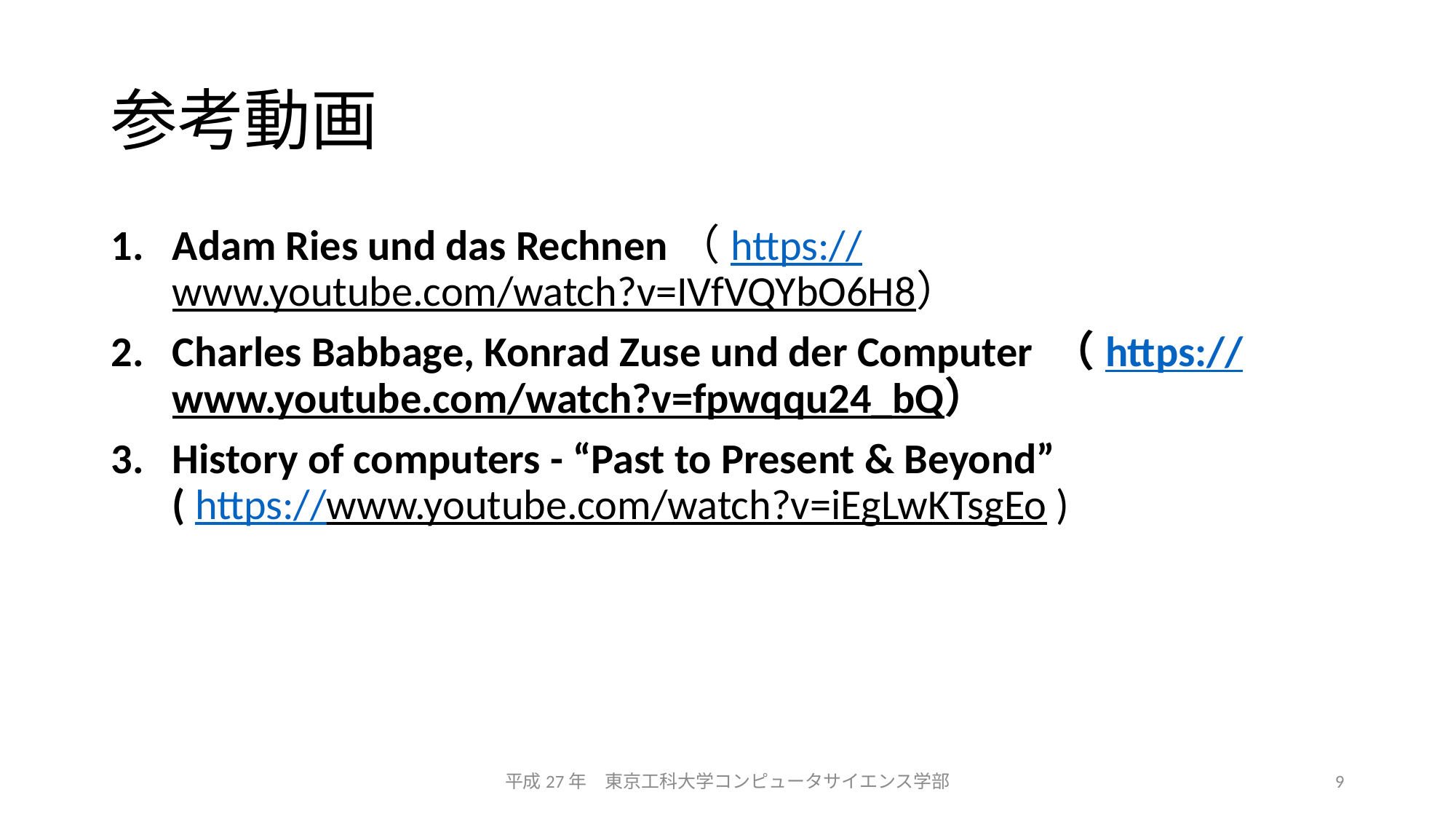

# 参考動画
Adam Ries und das Rechnen（https://www.youtube.com/watch?v=IVfVQYbO6H8）
Charles Babbage, Konrad Zuse und der Computer （https://www.youtube.com/watch?v=fpwqqu24_bQ）
History of computers - “Past to Present & Beyond”
( https://www.youtube.com/watch?v=iEgLwKTsgEo )

平成27年　東京工科大学コンピュータサイエンス学部
9